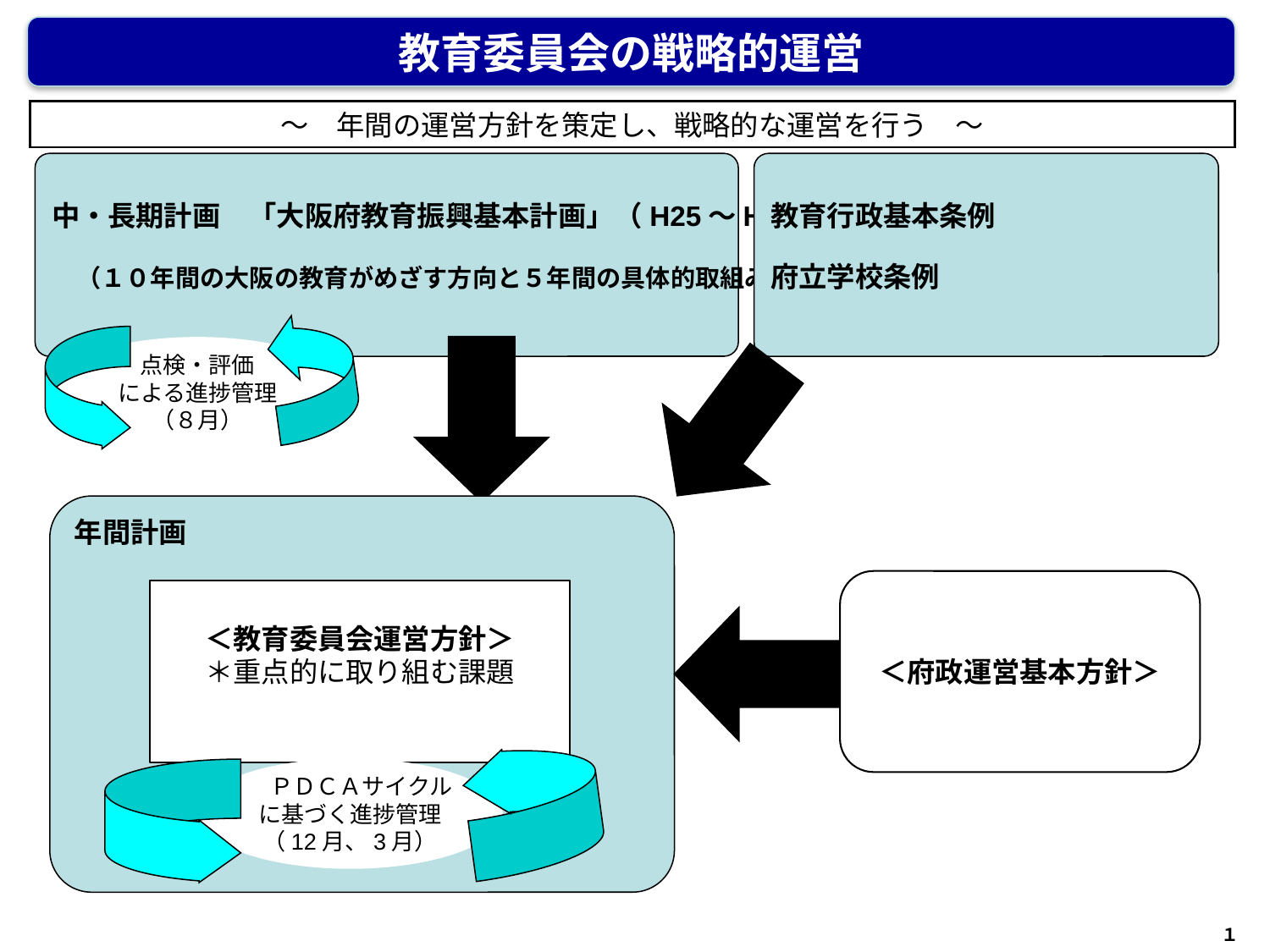

教育委員会の戦略的運営
～　年間の運営方針を策定し、戦略的な運営を行う　～

中・長期計画　「大阪府教育振興基本計画」（H25～H34)

　（１０年間の大阪の教育がめざす方向と５年間の具体的取組み）

教育行政基本条例

府立学校条例

点検・評価
による進捗管理
（８月）

年間計画

＜府政運営基本方針＞

＜教育委員会運営方針＞
＊重点的に取り組む課題

　ＰＤＣＡサイクル
に基づく進捗管理
（12月、3月）
１